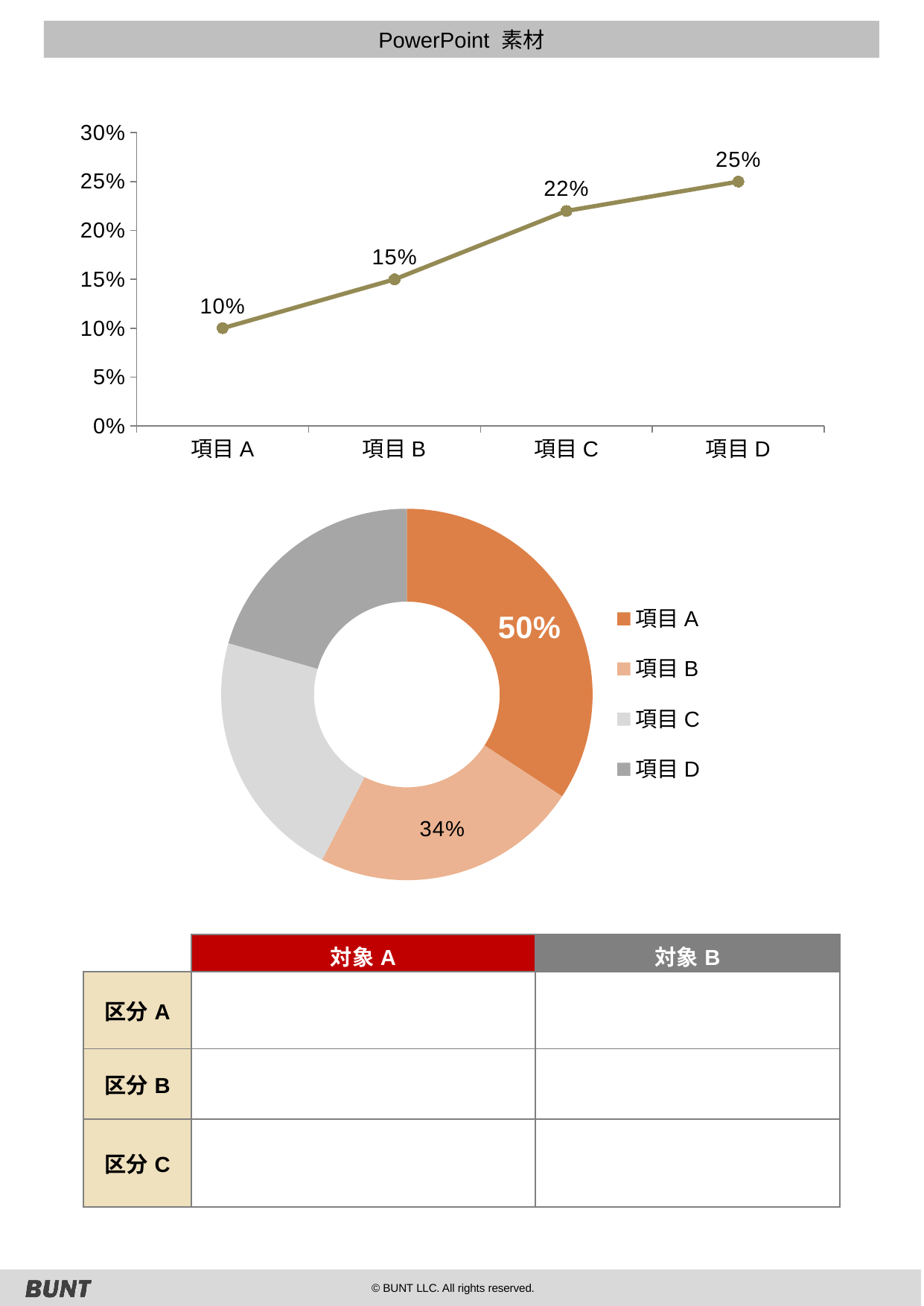

PowerPoint 素材

### Chart

| Category | 列2 |
|---|---|
| 項目A | 0.1 |
| 項目B | 0.15 |
| 項目C | 0.22 |
| 項目D | 0.25 |

### Chart

| Category | 系列 1 |
|---|---|
| 項目A | 0.5 |
| 項目B | 0.34 |
| 項目C | 0.32 |
| 項目D | 0.3 |
|  | 対象A | 対象B |
| --- | --- | --- |
| 区分A |  |  |
| 区分B |  |  |
| 区分C |  |  |